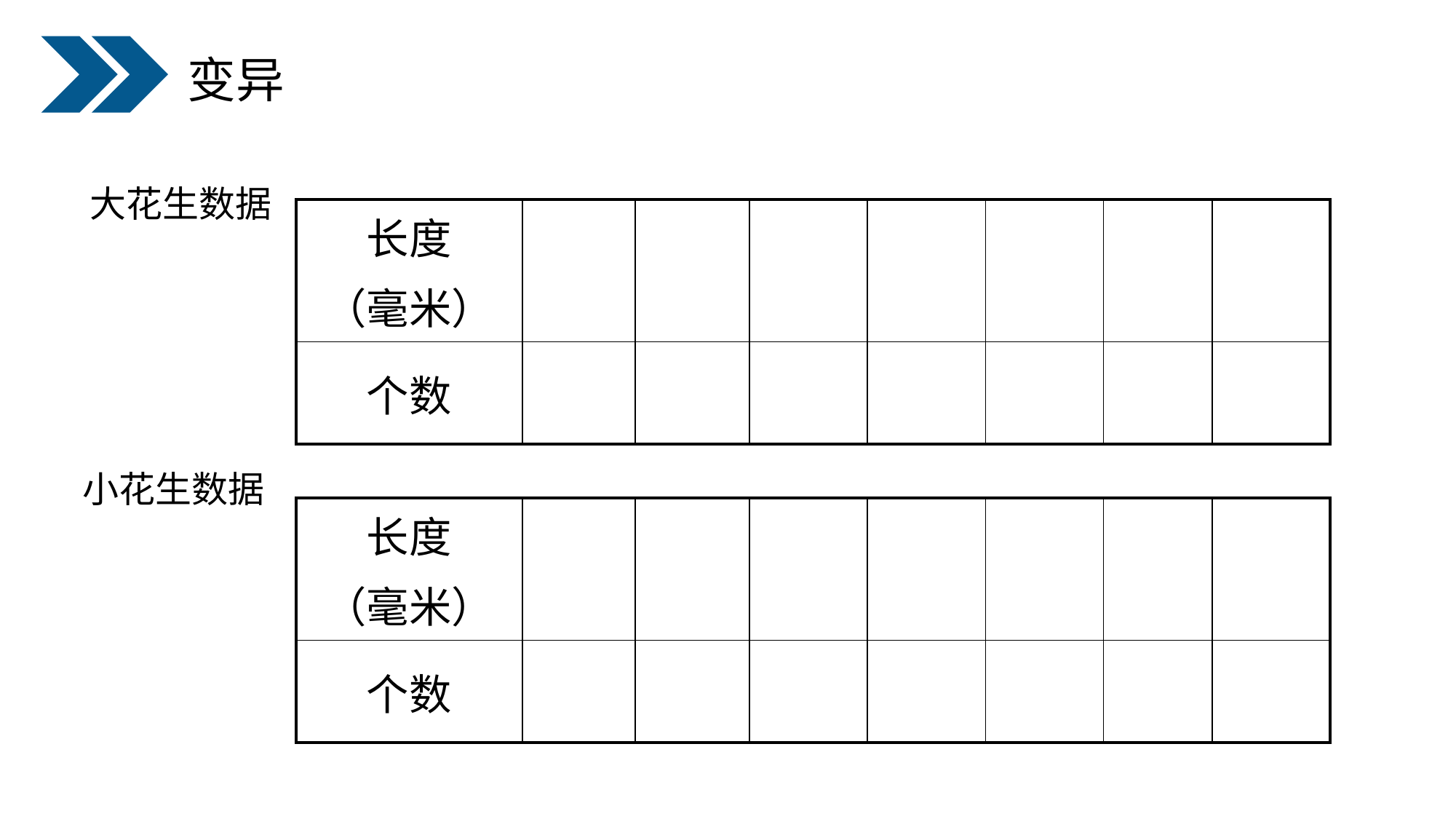

变异
大花生数据
| 长度 （毫米） |  |  |  |  |  |  |  |
| --- | --- | --- | --- | --- | --- | --- | --- |
| 个数 |  |  |  |  |  |  |  |
小花生数据
| 长度 （毫米） |  |  |  |  |  |  |  |
| --- | --- | --- | --- | --- | --- | --- | --- |
| 个数 |  |  |  |  |  |  |  |